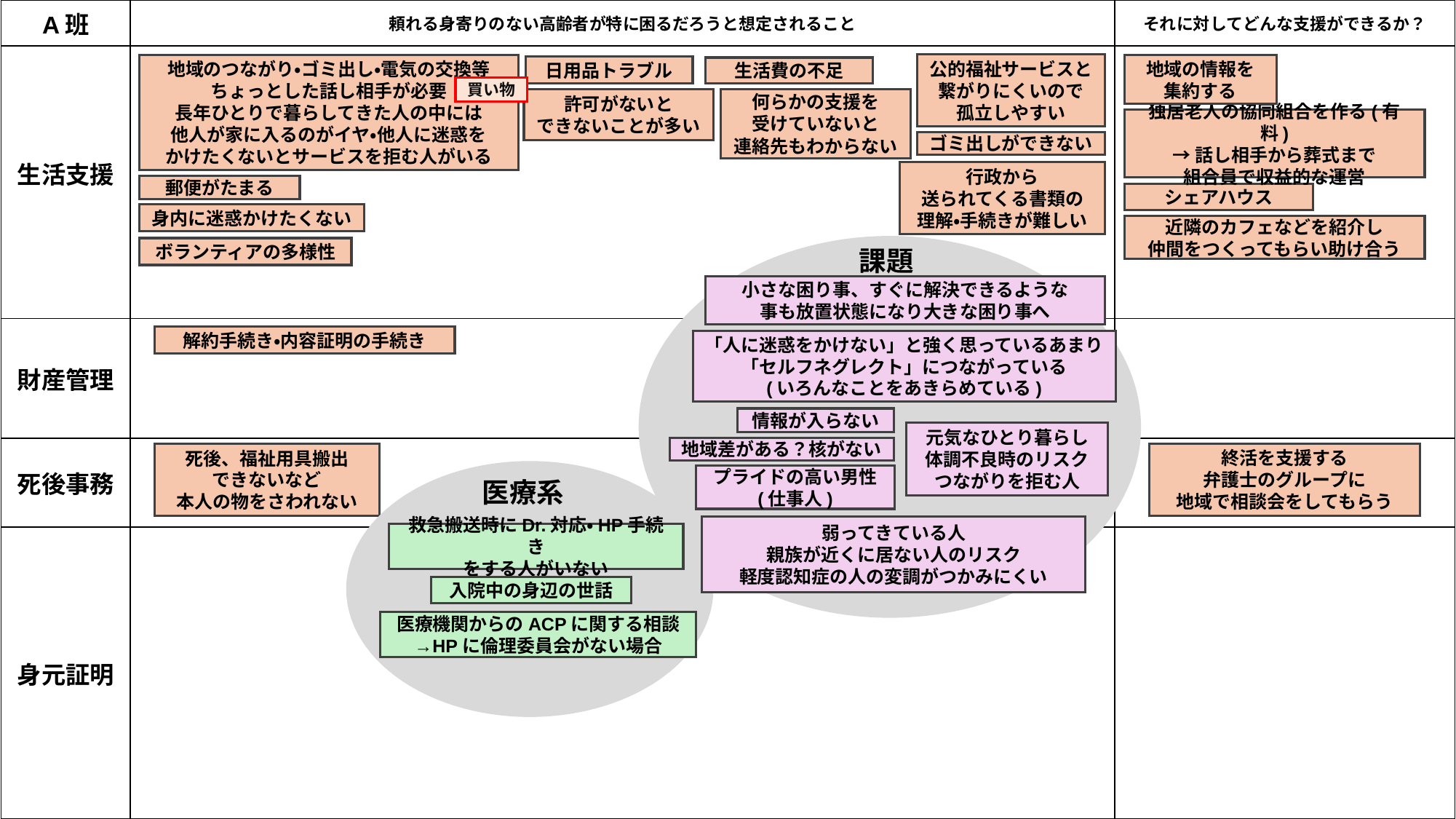

| A班 | 頼れる身寄りのない高齢者が特に困るだろうと想定されること | それに対してどんな支援ができるか？ |
| --- | --- | --- |
| 生活支援 |  |  |
| 財産管理 |  |  |
| 死後事務 |  |  |
| 身元証明 |  |  |
公的福祉サービスと
繋がりにくいので
孤立しやすい
地域の情報を
集約する
地域のつながり・ゴミ出し・電気の交換等
ちょっとした話し相手が必要
長年ひとりで暮らしてきた人の中には
他人が家に入るのがイヤ・他人に迷惑を
かけたくないとサービスを拒む人がいる
日用品トラブル
生活費の不足
買い物
許可がないと
できないことが多い
何らかの支援を
受けていないと
連絡先もわからない
独居老人の協同組合を作る(有料)
→話し相手から葬式まで
組合員で収益的な運営
ゴミ出しができない
行政から
送られてくる書類の
理解・手続きが難しい
郵便がたまる
シェアハウス
身内に迷惑かけたくない
近隣のカフェなどを紹介し
仲間をつくってもらい助け合う

ボランティアの多様性
課題
小さな困り事、すぐに解決できるような
事も放置状態になり大きな困り事へ
解約手続き・内容証明の手続き
「人に迷惑をかけない」と強く思っているあまり
「セルフネグレクト」につながっている
(いろんなことをあきらめている)
情報が入らない
元気なひとり暮らし
体調不良時のリスク
つながりを拒む人
地域差がある？核がない
死後、福祉用具搬出
できないなど
本人の物をさわれない
終活を支援する
弁護士のグループに
地域で相談会をしてもらう

プライドの高い男性
(仕事人)
医療系
弱ってきている人
親族が近くに居ない人のリスク
軽度認知症の人の変調がつかみにくい
救急搬送時にDr.対応・HP手続き
をする人がいない
入院中の身辺の世話
医療機関からのACPに関する相談
→HPに倫理委員会がない場合